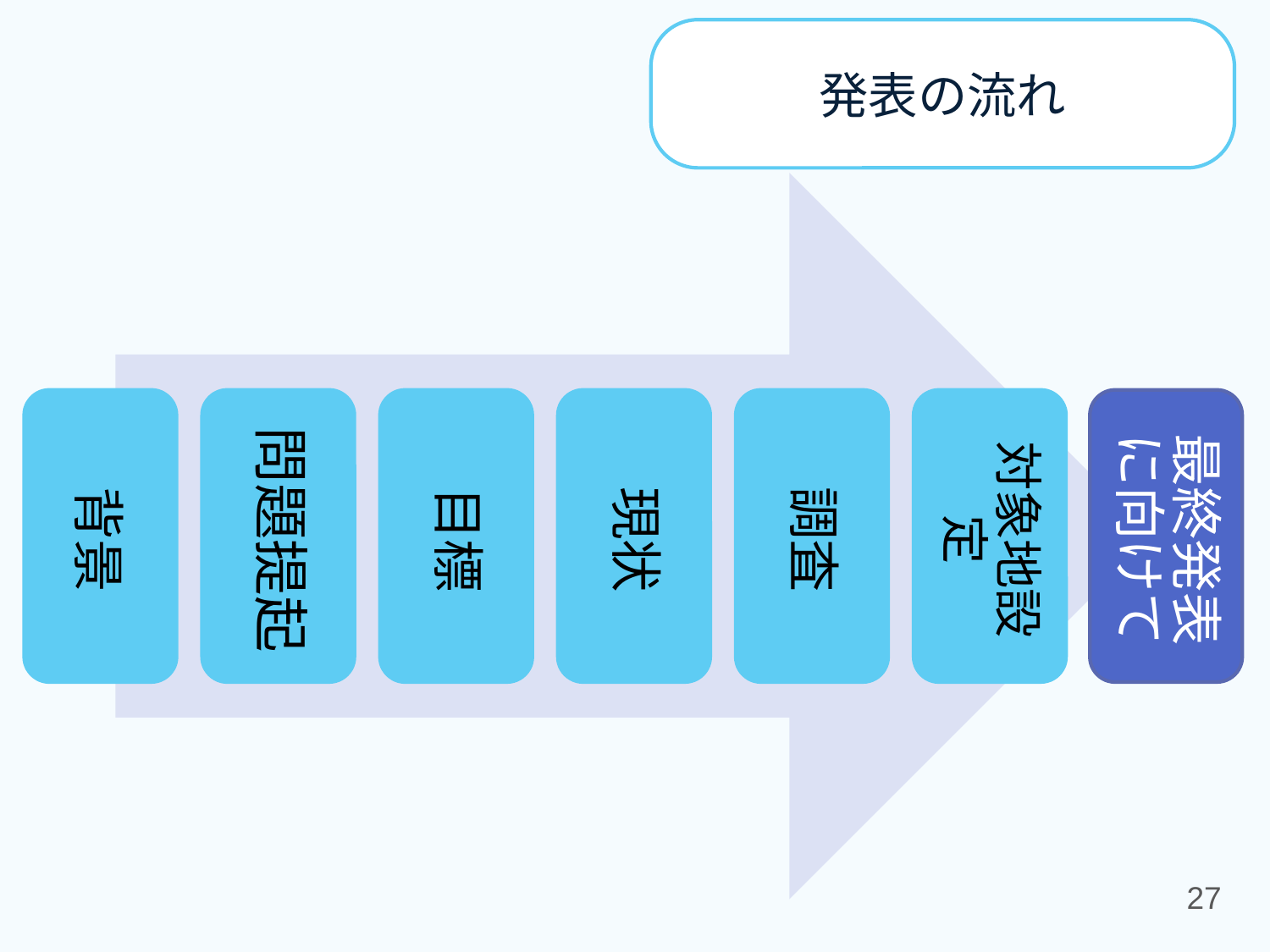

発表の流れ
背景
問題提起
目標
現状
調査
対象地設定
最終発表に向けて

27